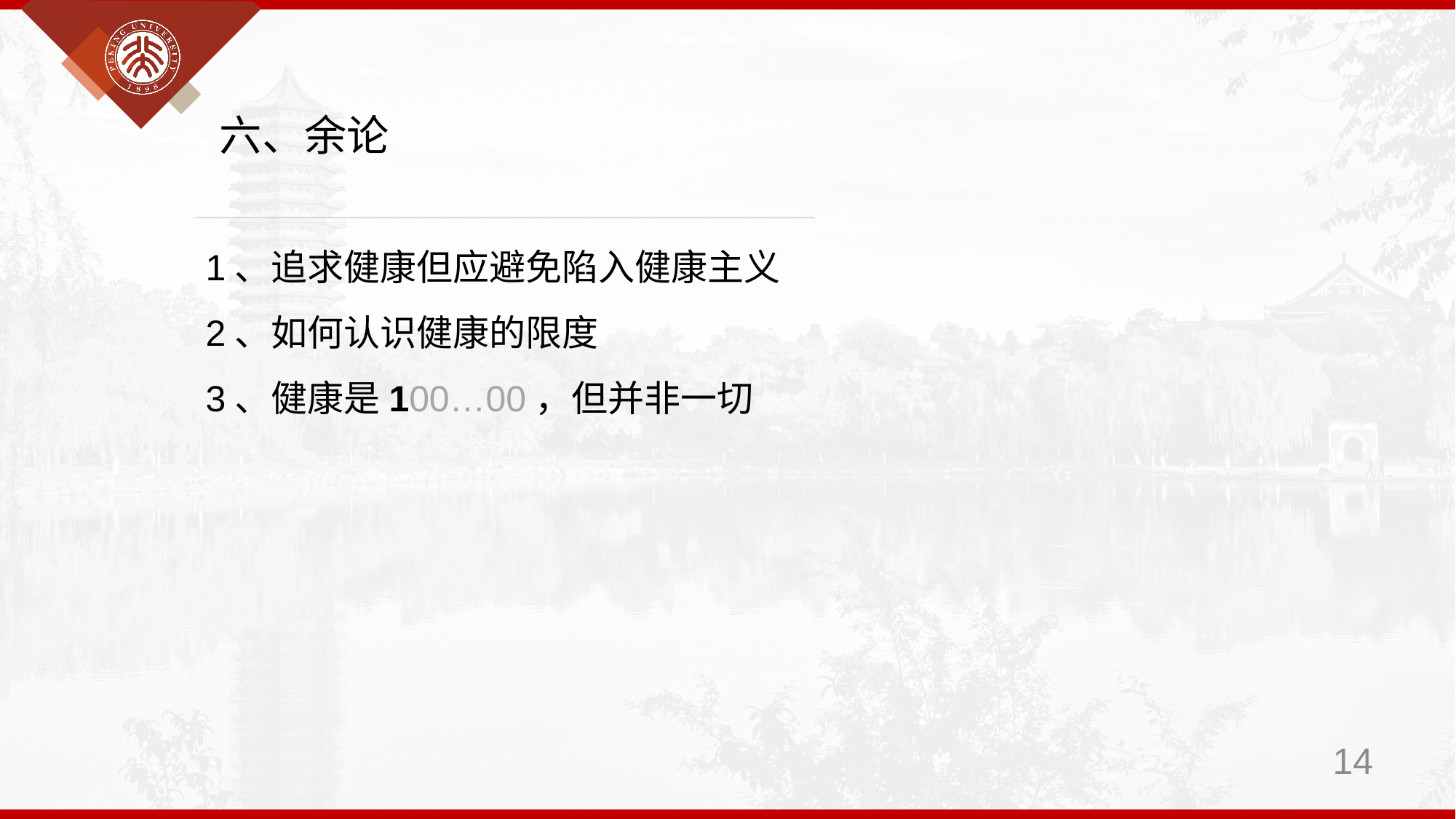

六、余论
1、追求健康但应避免陷入健康主义
2、如何认识健康的限度
3、健康是100…00，但并非一切
14